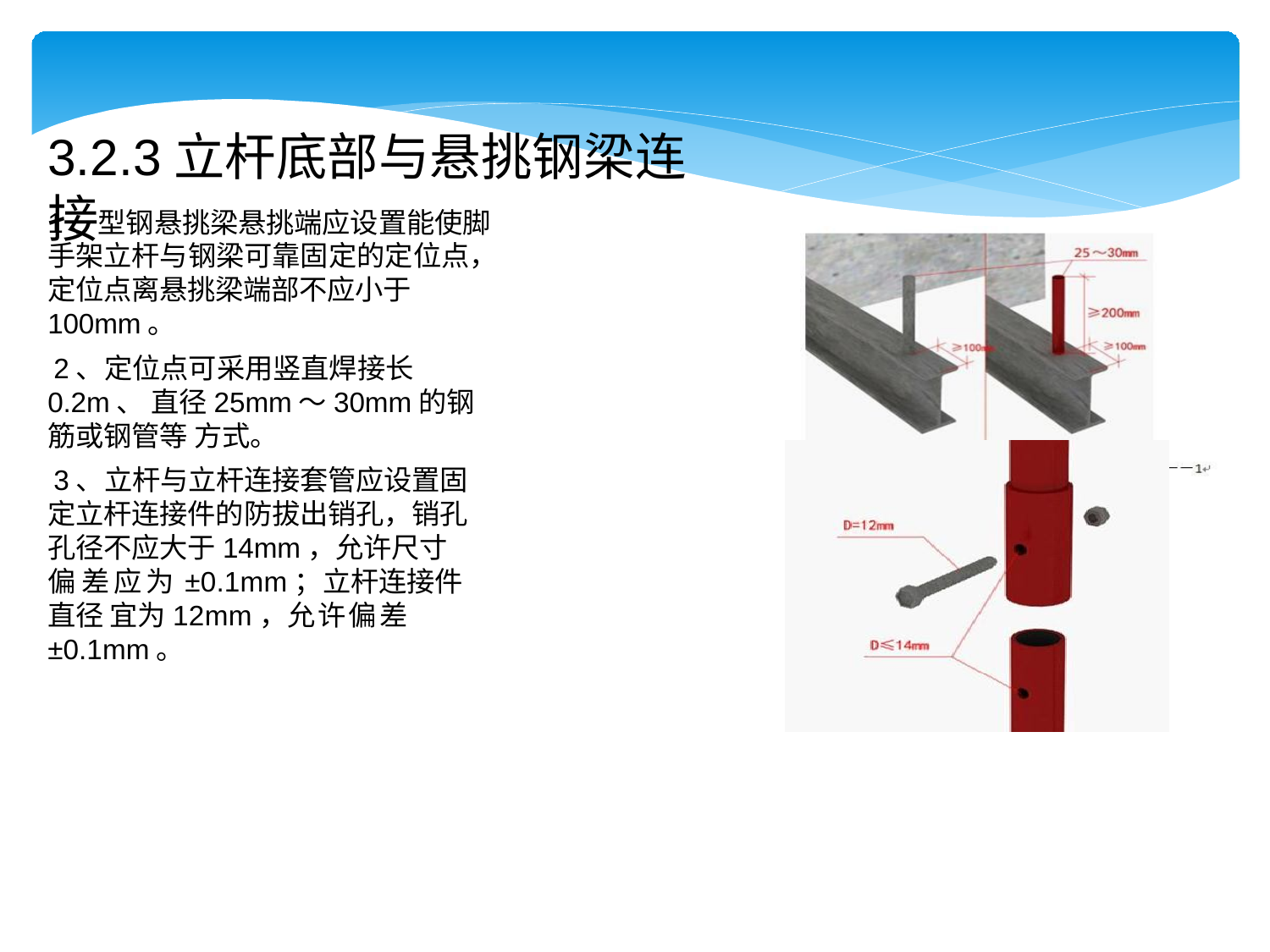

# 3.2.3立杆底部与悬挑钢梁连接
1、型钢悬挑梁悬挑端应设置能使脚 手架立杆与钢梁可靠固定的定位点， 定位点离悬挑梁端部不应小于 100mm。
2、定位点可采用竖直焊接长0.2m、 直径25mm～30mm的钢筋或钢管等 方式。
3、立杆与立杆连接套管应设置固 定立杆连接件的防拔出销孔，销孔 孔径不应大于14mm，允许尺寸偏 差应为±0.1mm；立杆连接件直径 宜为12mm，允许偏差±0.1mm。